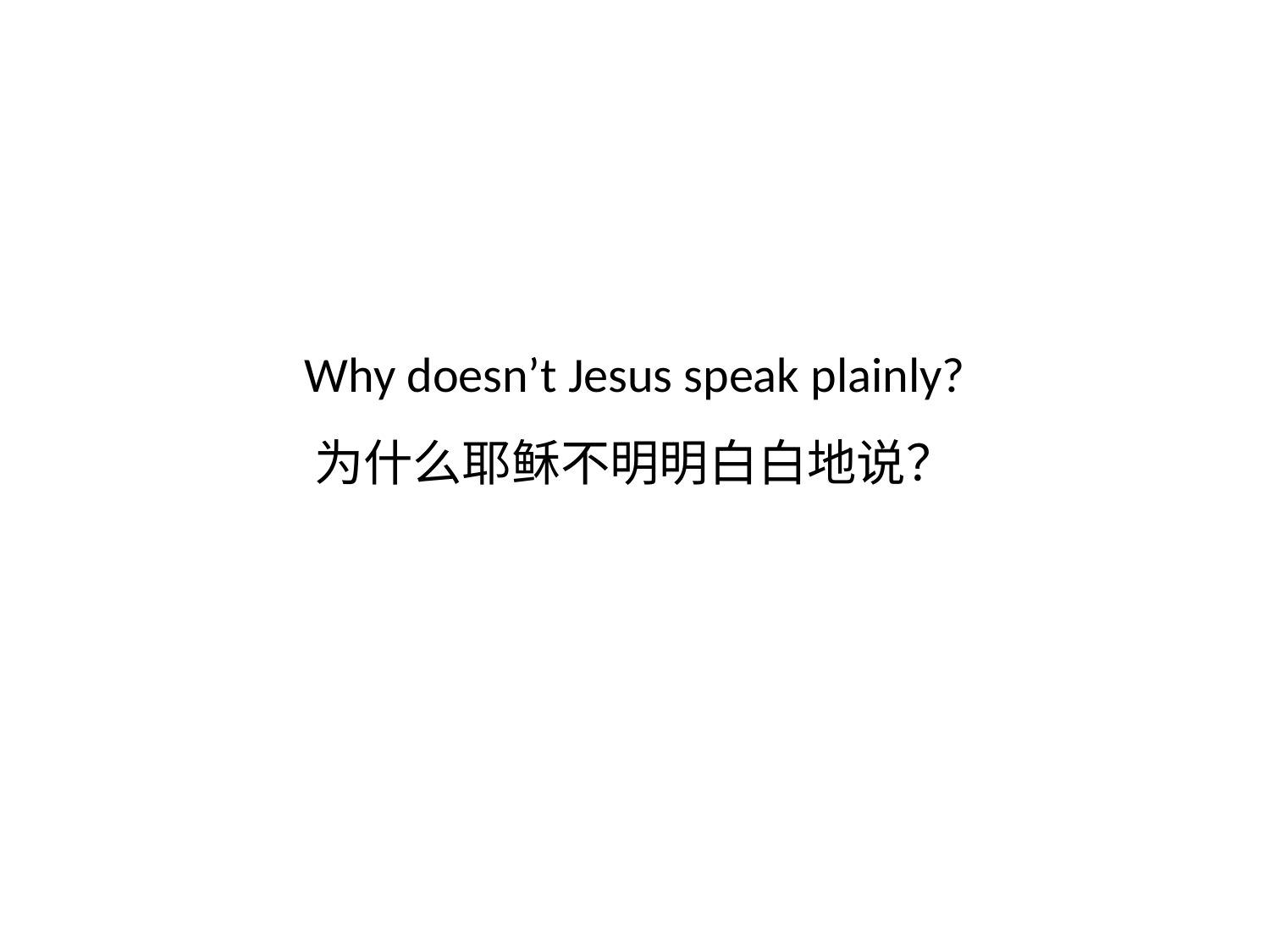

# Why doesn’t Jesus speak plainly? 为什么耶稣不明明白白地说？